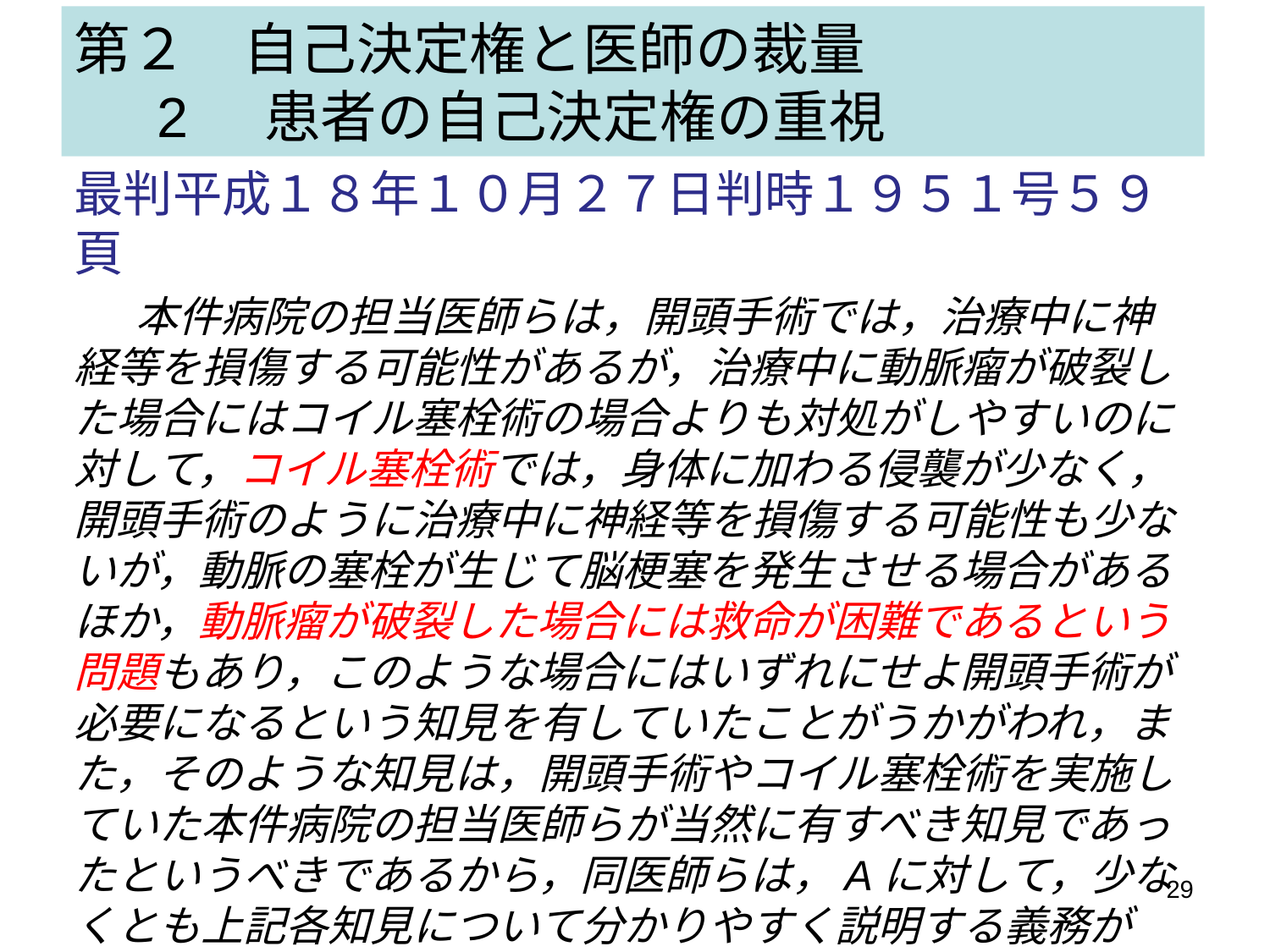

# 第２　自己決定権と医師の裁量 　 2    患者の自己決定権の重視
最判平成１８年１０月２７日判時１９５１号５９頁
 　本件病院の担当医師らは，開頭手術では，治療中に神経等を損傷する可能性があるが，治療中に動脈瘤が破裂した場合にはコイル塞栓術の場合よりも対処がしやすいのに対して，コイル塞栓術では，身体に加わる侵襲が少なく，開頭手術のように治療中に神経等を損傷する可能性も少ないが，動脈の塞栓が生じて脳梗塞を発生させる場合があるほか，動脈瘤が破裂した場合には救命が困難であるという問題もあり，このような場合にはいずれにせよ開頭手術が必要になるという知見を有していたことがうかがわれ，また，そのような知見は，開頭手術やコイル塞栓術を実施していた本件病院の担当医師らが当然に有すべき知見であったというべきであるから，同医師らは，Aに対して，少なくとも上記各知見について分かりやすく説明する義務があった

29